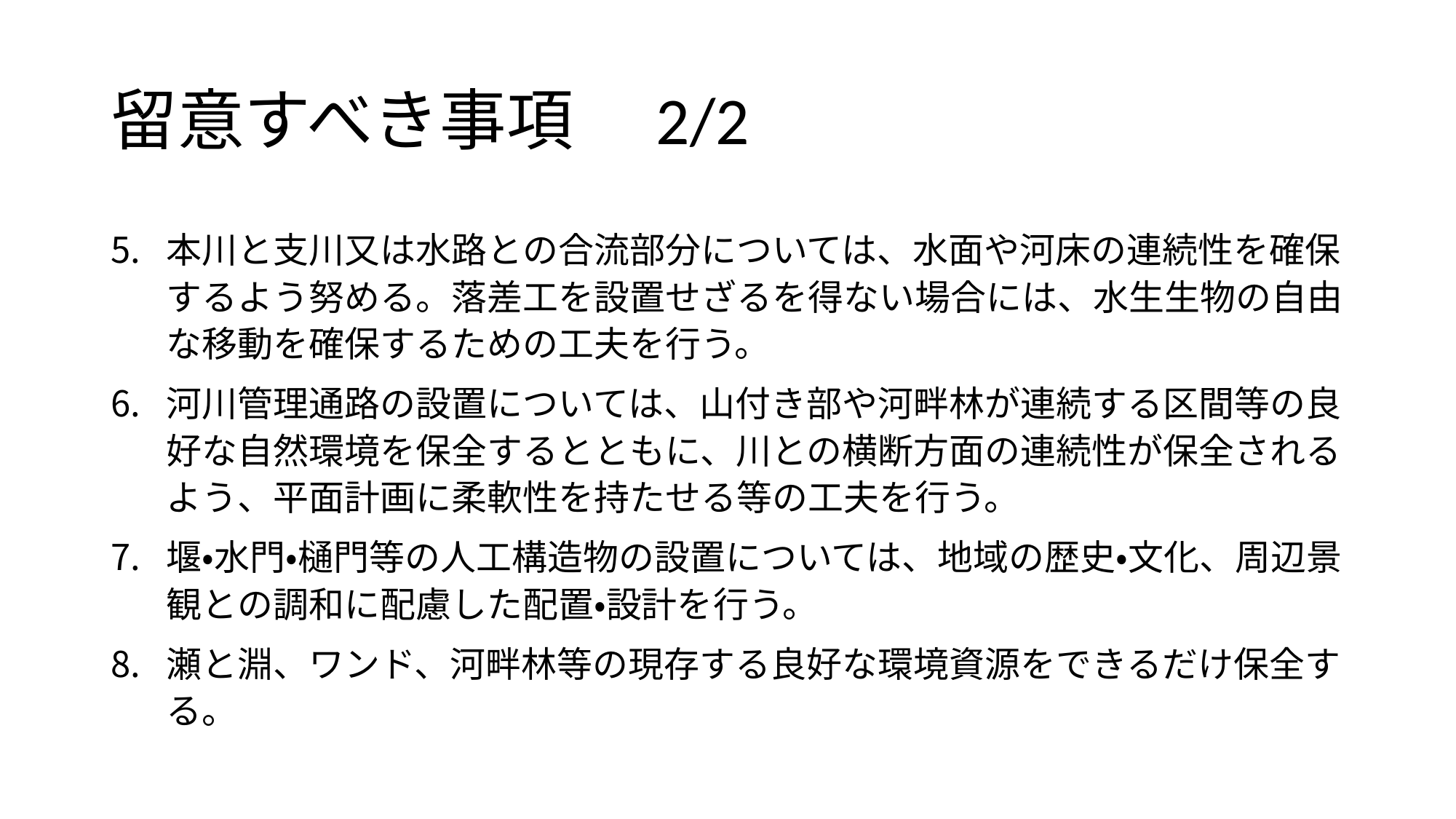

# 留意すべき事項　2/2
本川と支川又は水路との合流部分については、水面や河床の連続性を確保するよう努める。落差工を設置せざるを得ない場合には、水生生物の自由な移動を確保するための工夫を行う。
河川管理通路の設置については、山付き部や河畔林が連続する区間等の良好な自然環境を保全するとともに、川との横断方面の連続性が保全されるよう、平面計画に柔軟性を持たせる等の工夫を行う。
堰・水門・樋門等の人工構造物の設置については、地域の歴史・文化、周辺景観との調和に配慮した配置・設計を行う。
瀬と淵、ワンド、河畔林等の現存する良好な環境資源をできるだけ保全する。